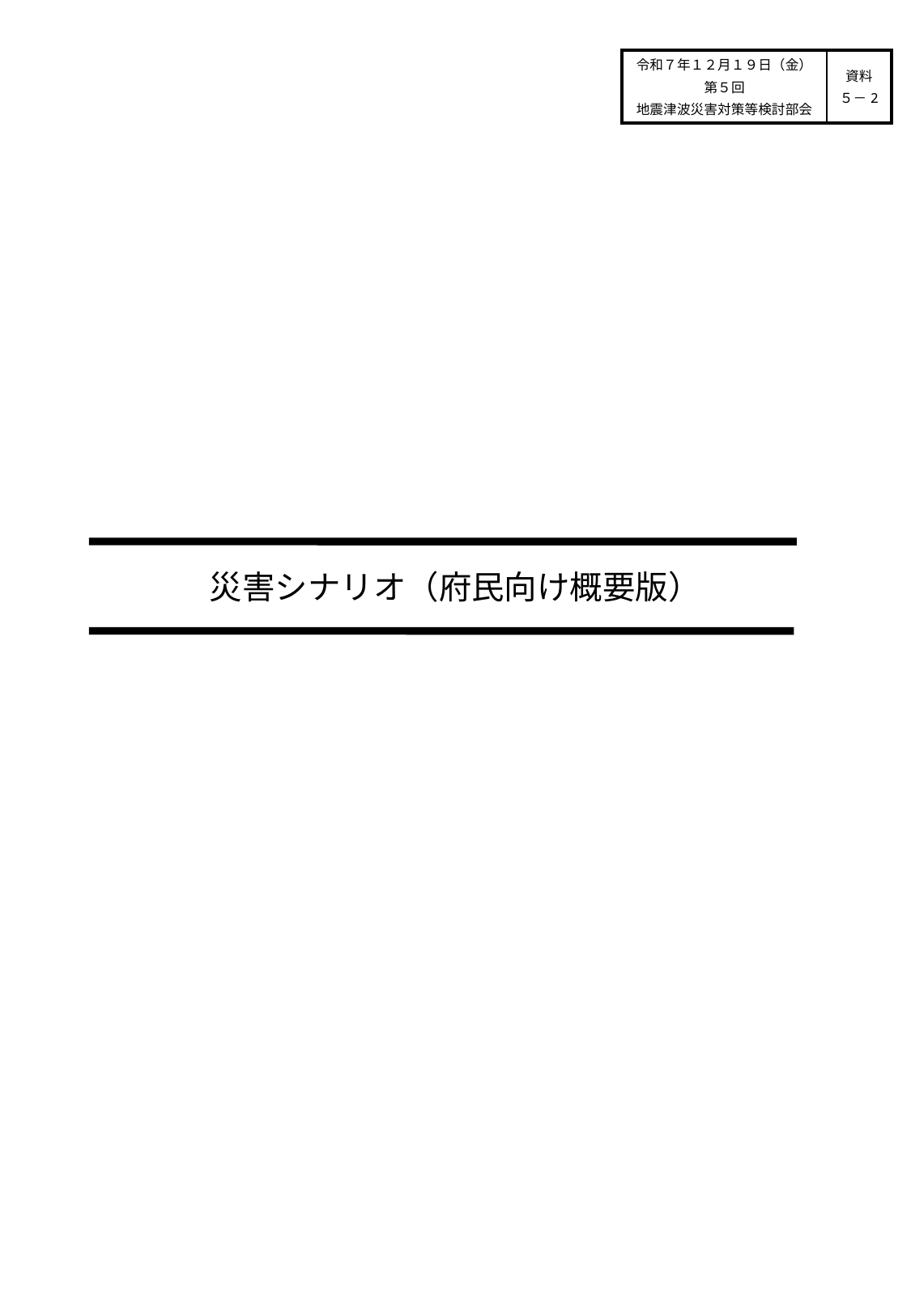

| 令和７年１２月１９日（金） 第５回 地震津波災害対策等検討部会 | 資料 ５－2 |
| --- | --- |

災害シナリオ（府民向け概要版）